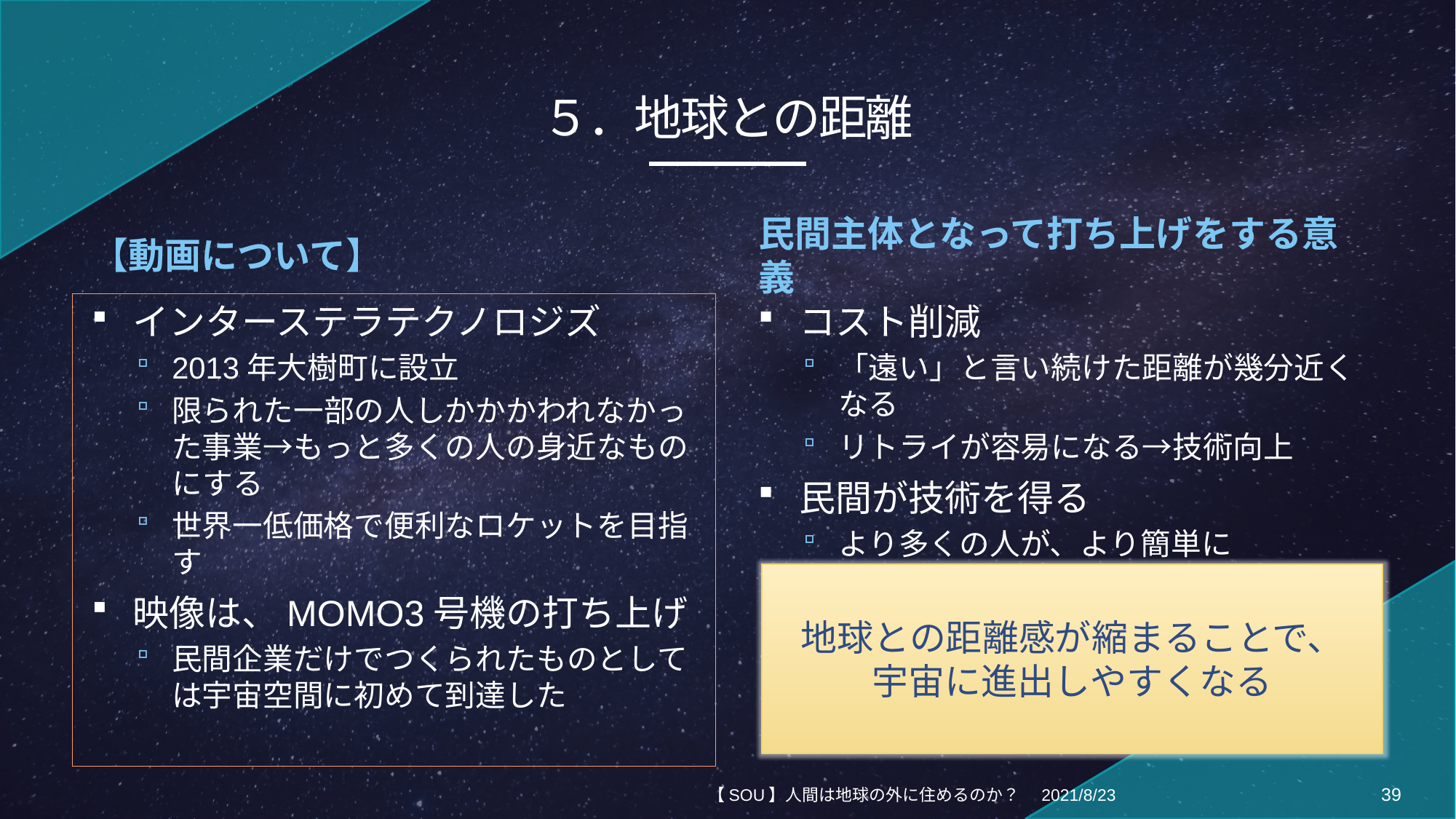

# ５．地球との距離
【動画について】
民間主体となって打ち上げをする意義
インターステラテクノロジズ
2013年大樹町に設立
限られた一部の人しかかかわれなかった事業→もっと多くの人の身近なものにする
世界一低価格で便利なロケットを目指す
映像は、MOMO3号機の打ち上げ
民間企業だけでつくられたものとしては宇宙空間に初めて到達した
コスト削減
「遠い」と言い続けた距離が幾分近くなる
リトライが容易になる→技術向上
民間が技術を得る
より多くの人が、より簡単に
地球との距離感が縮まることで、
宇宙に進出しやすくなる
【SOU】人間は地球の外に住めるのか？
2021/8/23
39